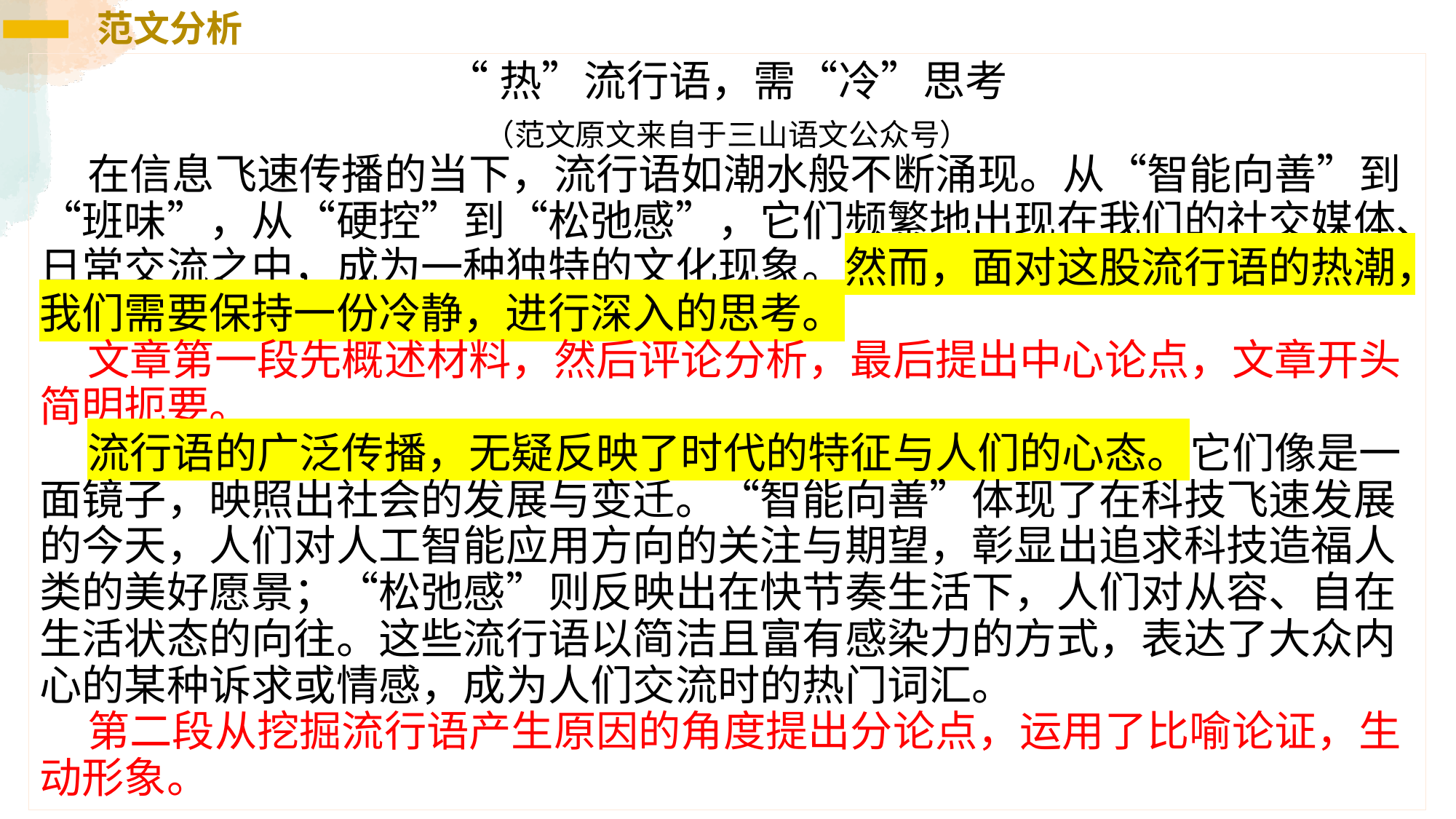

范文分析

“热”流行语，需“冷”思考
（范文原文来自于三山语文公众号）
    在信息飞速传播的当下，流行语如潮水般不断涌现。从“智能向善”到“班味”，从“硬控”到“松弛感”，它们频繁地出现在我们的社交媒体、日常交流之中，成为一种独特的文化现象。然而，面对这股流行语的热潮，我们需要保持一份冷静，进行深入的思考。
    文章第一段先概述材料，然后评论分析，最后提出中心论点，文章开头简明扼要。
    流行语的广泛传播，无疑反映了时代的特征与人们的心态。它们像是一面镜子，映照出社会的发展与变迁。“智能向善”体现了在科技飞速发展的今天，人们对人工智能应用方向的关注与期望，彰显出追求科技造福人类的美好愿景；“松弛感”则反映出在快节奏生活下，人们对从容、自在生活状态的向往。这些流行语以简洁且富有感染力的方式，表达了大众内心的某种诉求或情感，成为人们交流时的热门词汇。
    第二段从挖掘流行语产生原因的角度提出分论点，运用了比喻论证，生动形象。

年度工作概述
您的内容打在这里，或者通过复制您的文本后，在此框中选择粘贴，并选择只保留文字，建议使用微软雅黑字体。您的内容打在这里，或者通过复制您的文本后，在此框中选择粘贴，并选择只保留文字，建议使用微软雅黑字体。